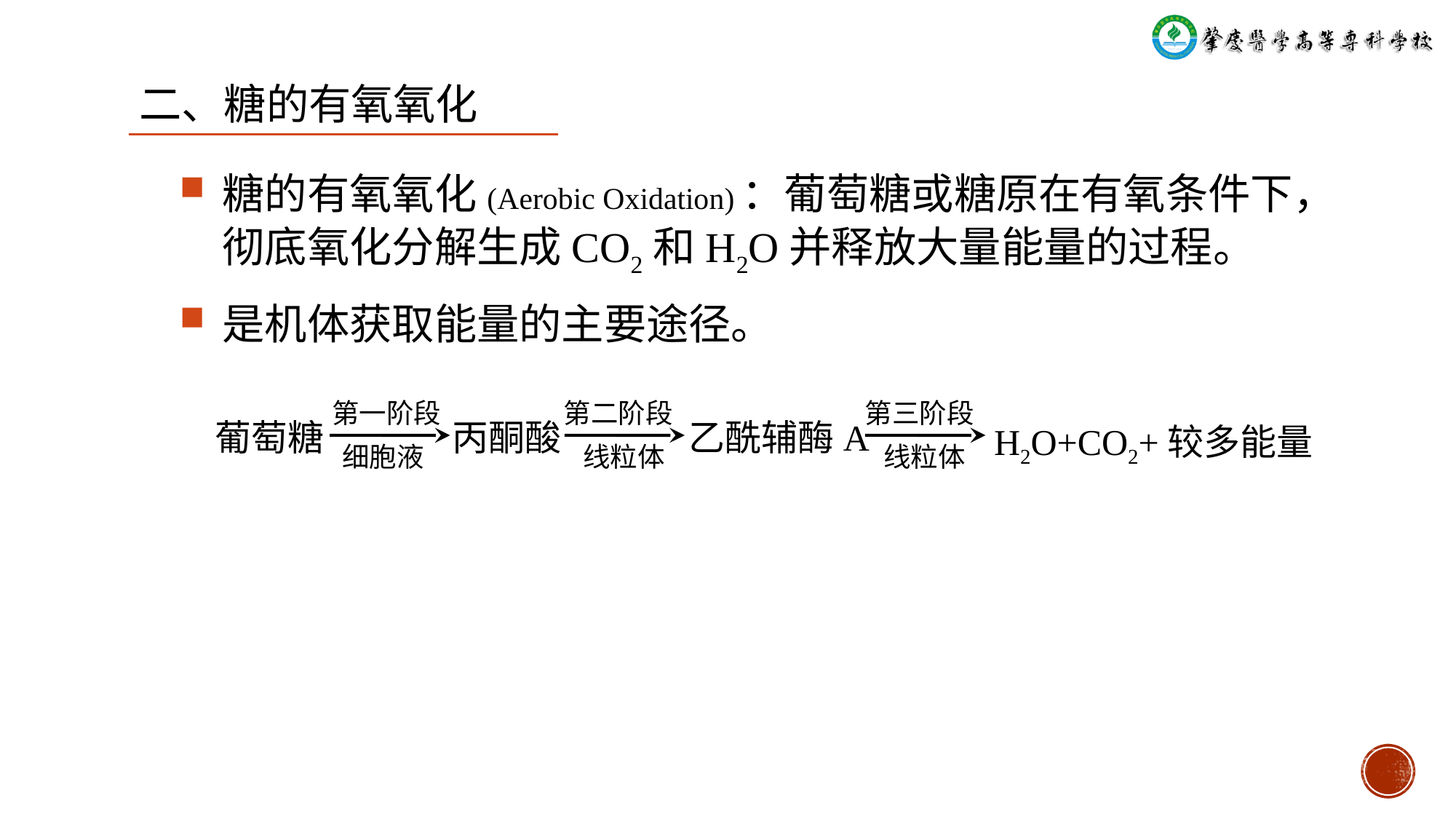

# 二、糖的有氧氧化
糖的有氧氧化(Aerobic Oxidation)：葡萄糖或糖原在有氧条件下，彻底氧化分解生成CO2和H2O并释放大量能量的过程。
是机体获取能量的主要途径。
第一阶段
第二阶段
第三阶段
H2O+CO2+较多能量
葡萄糖
丙酮酸
乙酰辅酶A
细胞液
线粒体
线粒体